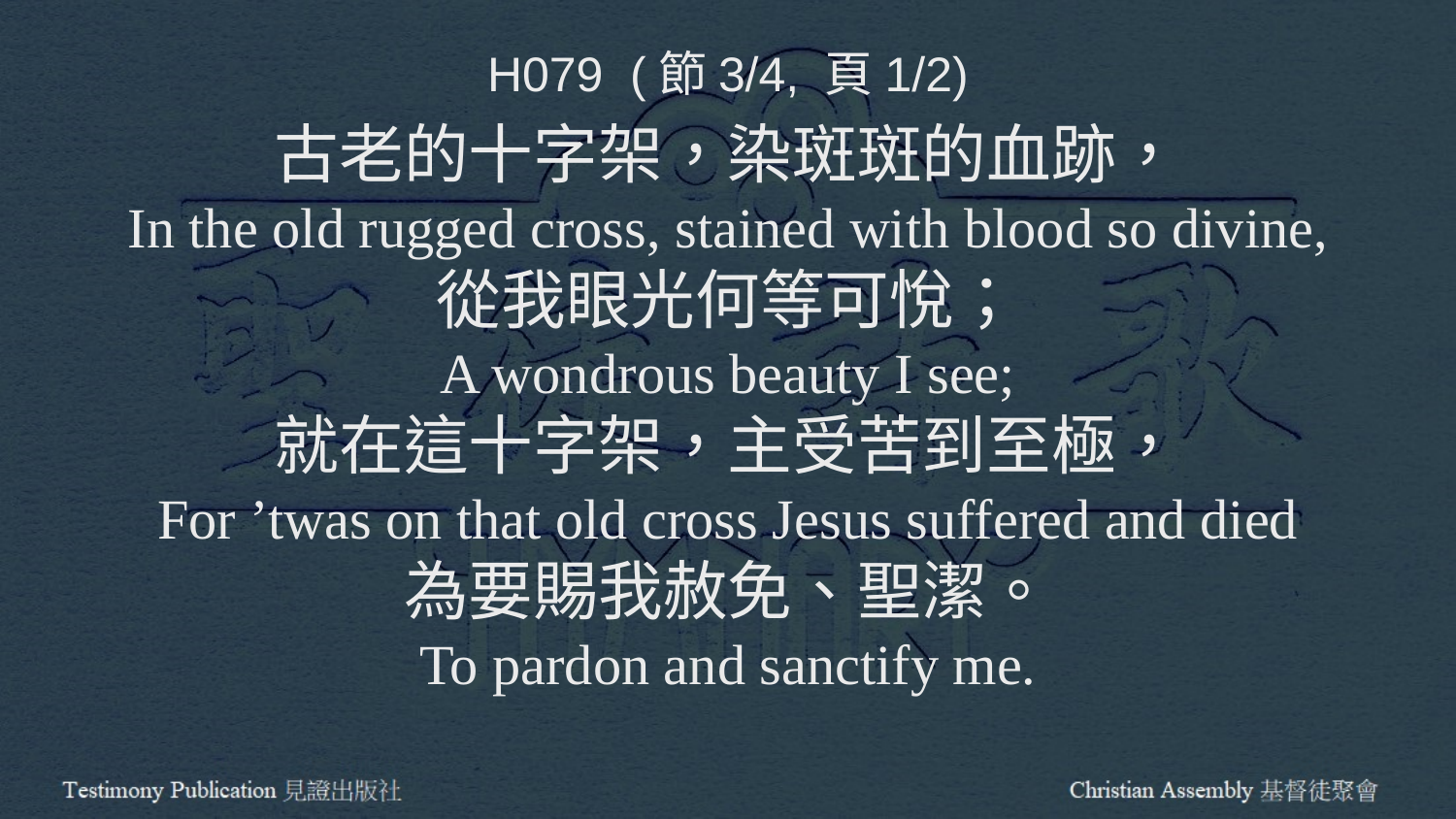

H079  (節3/4, 頁1/2)
古老的十字架，染斑斑的血跡，
In the old rugged cross, stained with blood so divine,
從我眼光何等可悅；
A wondrous beauty I see;
就在這十字架，主受苦到至極，
For ’twas on that old cross Jesus suffered and died
為要賜我赦免、聖潔。
To pardon and sanctify me.